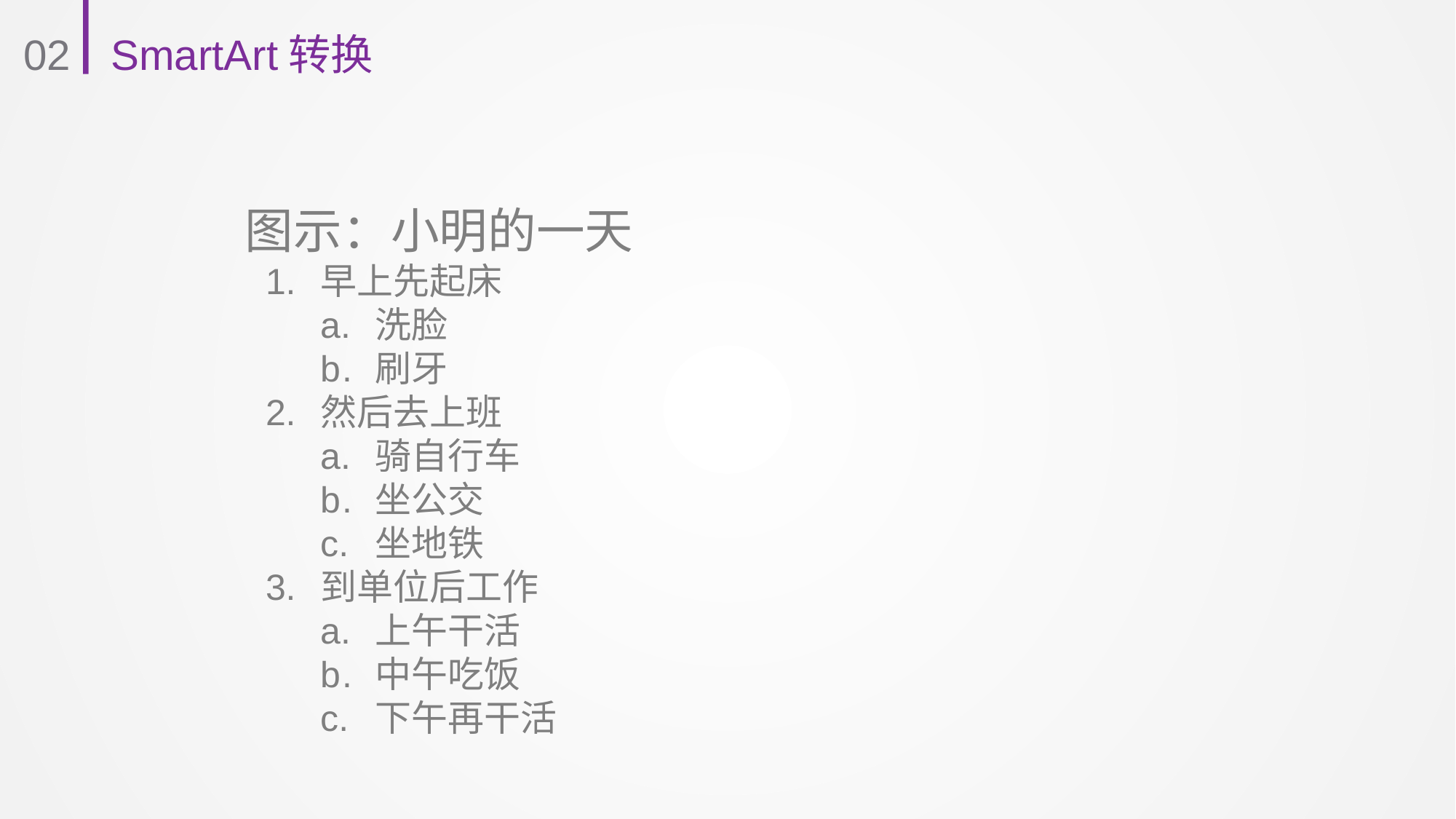

02
SmartArt转换
 图示：小明的一天
早上先起床
洗脸
刷牙
然后去上班
骑自行车
坐公交
坐地铁
到单位后工作
上午干活
中午吃饭
下午再干活